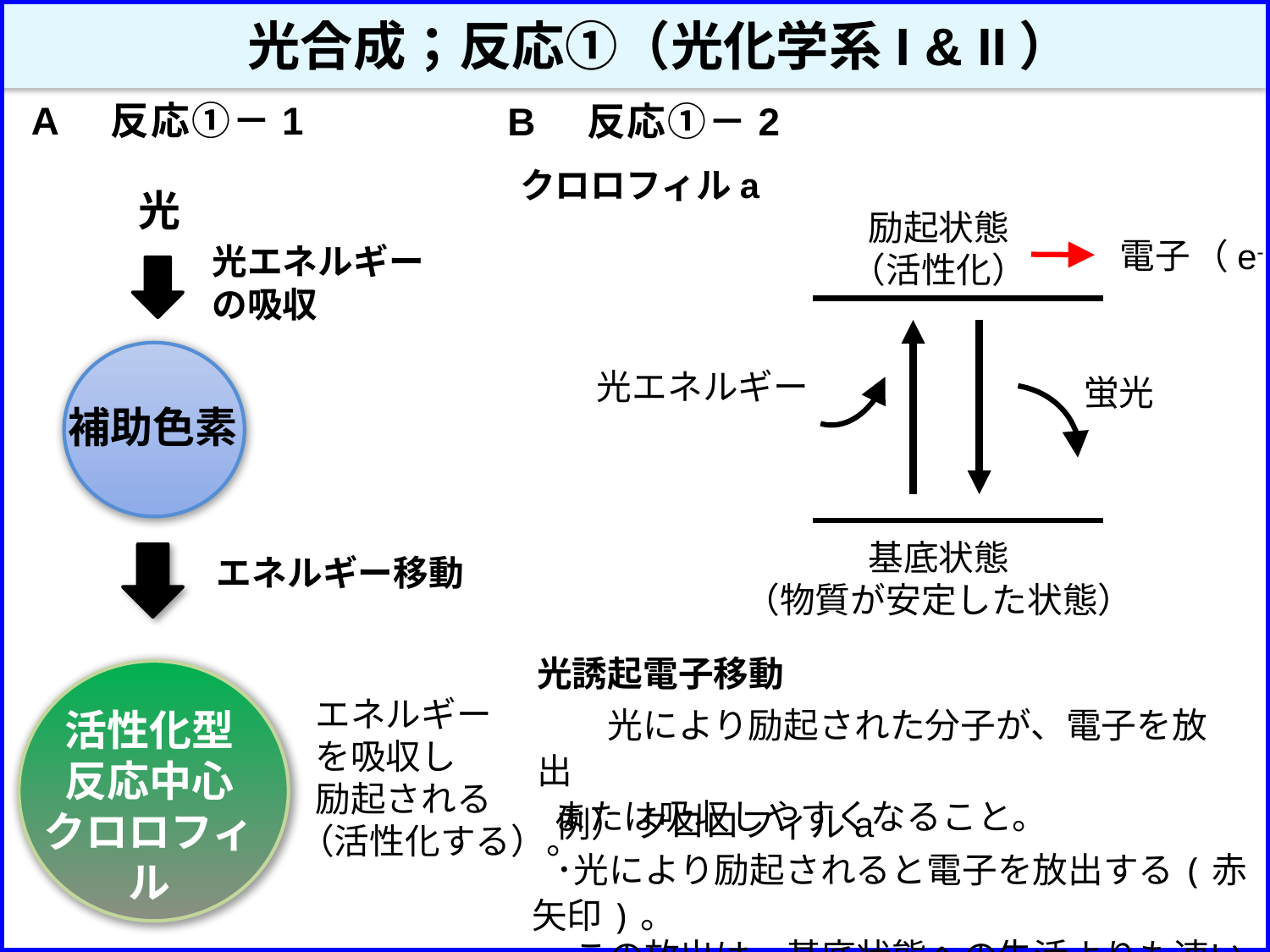

光合成；反応①（光化学系I & II）
A　反応①－1
B　反応①－2
クロロフィルa
光
光エネルギー
の吸収

補助色素
エネルギー移動

 エネルギー
 を吸収し
 励起される
（活性化する）。

活性化型
反応中心
クロロフィル
励起状態
（活性化）

電子
（e-）

光エネルギー
基底状態
（物質が安定した状態）
蛍光

光誘起電子移動
　　光により励起された分子が、電子を放出
 または吸収しやすくなること。
  例） クロロフィルa
  ･光により励起されると電子を放出する(赤矢印)。
  ･この放出は、基底状態への失活よりも速い。